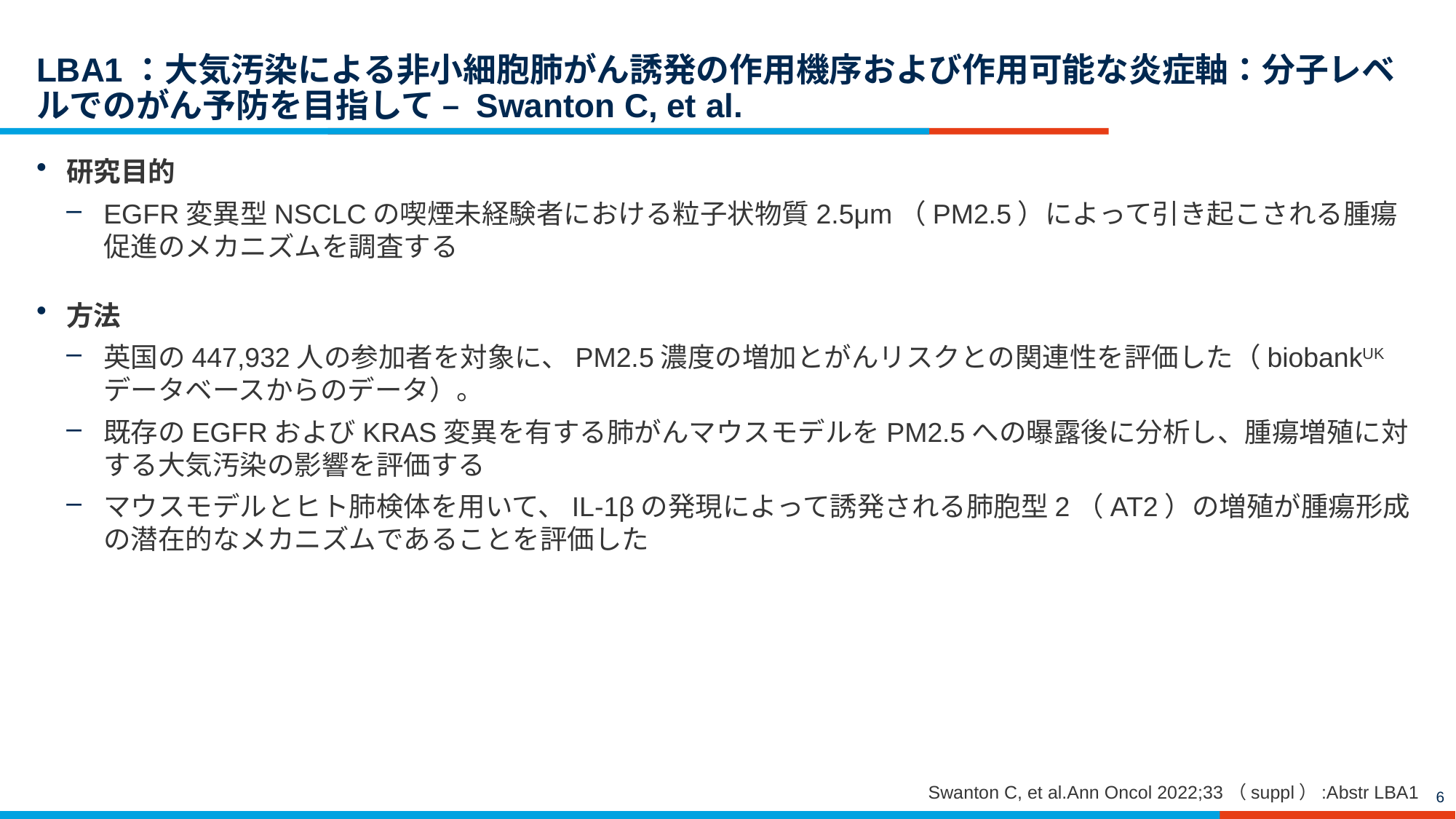

# LBA1：大気汚染による非小細胞肺がん誘発の作用機序および作用可能な炎症軸：分子レベルでのがん予防を目指して – Swanton C, et al.
研究目的
EGFR変異型NSCLCの喫煙未経験者における粒子状物質2.5μm（PM2.5）によって引き起こされる腫瘍促進のメカニズムを調査する
方法
英国の447,932人の参加者を対象に、PM2.5濃度の増加とがんリスクとの関連性を評価した（biobankUKデータベースからのデータ）。
既存のEGFRおよびKRAS変異を有する肺がんマウスモデルをPM2.5への曝露後に分析し、腫瘍増殖に対する大気汚染の影響を評価する
マウスモデルとヒト肺検体を用いて、IL-1βの発現によって誘発される肺胞型2（AT2）の増殖が腫瘍形成の潜在的なメカニズムであることを評価した
Swanton C, et al.Ann Oncol 2022;33（suppl）:Abstr LBA1